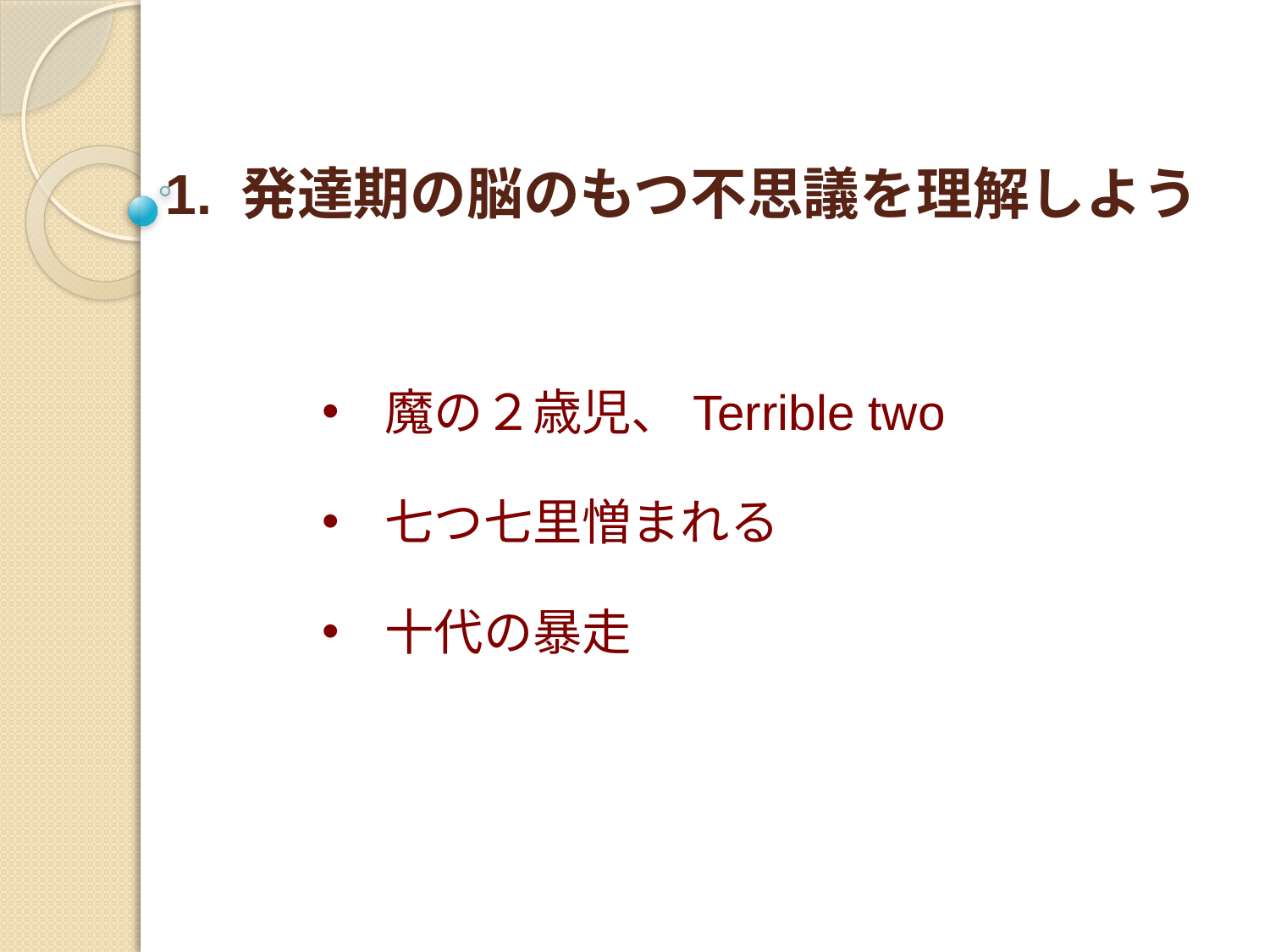

# 1. 発達期の脳のもつ不思議を理解しよう
魔の２歳児、Terrible two
七つ七里憎まれる
十代の暴走